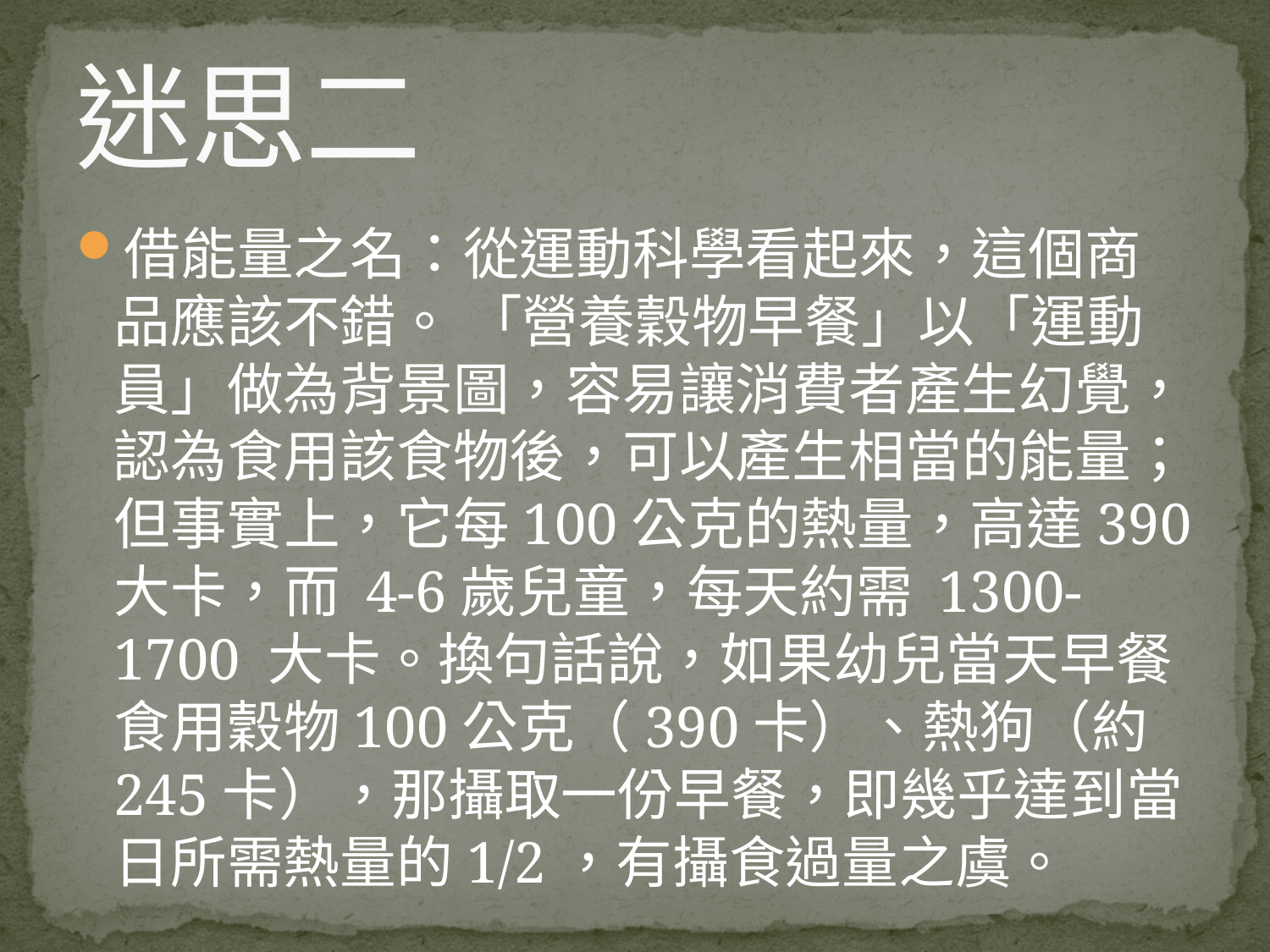

# 迷思二
借能量之名：從運動科學看起來，這個商品應該不錯。 「營養穀物早餐」以「運動員」做為背景圖，容易讓消費者產生幻覺，認為食用該食物後，可以產生相當的能量；但事實上，它每100公克的熱量，高達390大卡，而 4-6歲兒童，每天約需 1300-1700 大卡。換句話說，如果幼兒當天早餐食用穀物100公克（390卡）、熱狗（約245卡），那攝取一份早餐，即幾乎達到當日所需熱量的1/2，有攝食過量之虞。